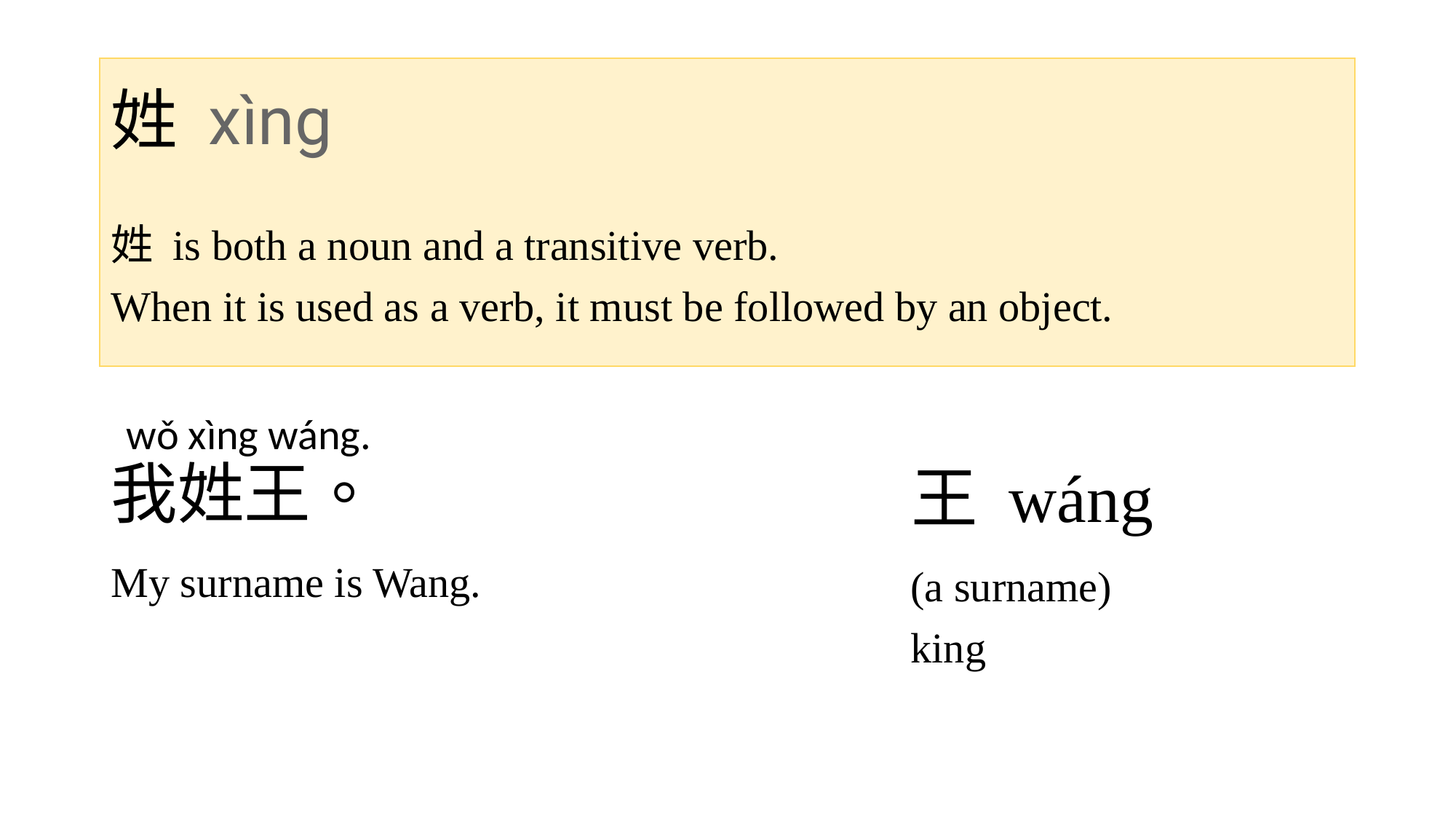

# 姓 xìng

姓 is both a noun and a transitive verb.
When it is used as a verb, it must be followed by an object.
wǒ xìng wáng.
我姓王。
王 wáng
My surname is Wang.
(a surname)
king